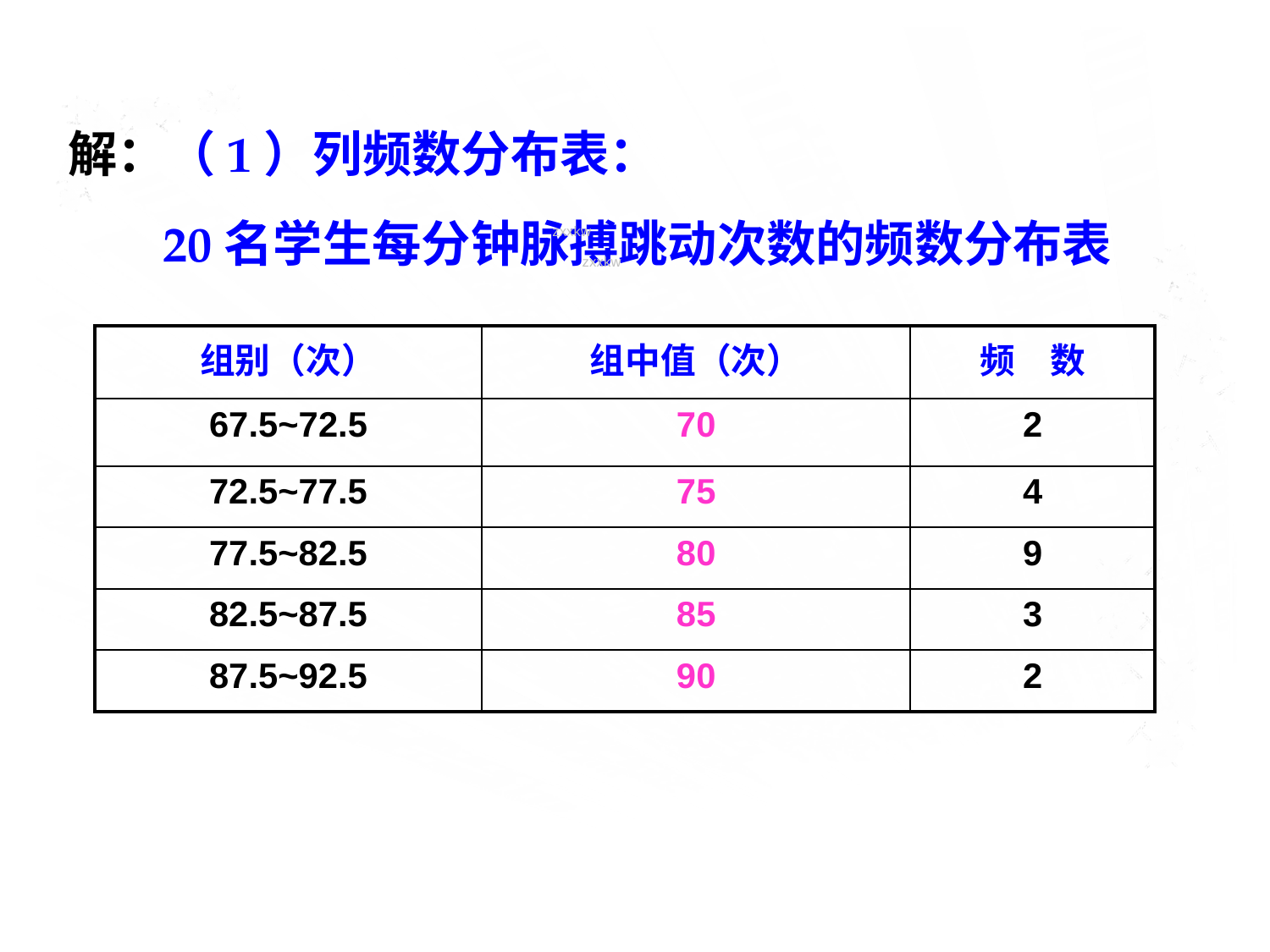

解：（1）列频数分布表：
20名学生每分钟脉搏跳动次数的频数分布表
zxxkw
zxxkw
| 组别（次） | 组中值（次） | 频　数 |
| --- | --- | --- |
| 67.5~72.5 | 70 | 2 |
| 72.5~77.5 | 75 | 4 |
| 77.5~82.5 | 80 | 9 |
| 82.5~87.5 | 85 | 3 |
| 87.5~92.5 | 90 | 2 |